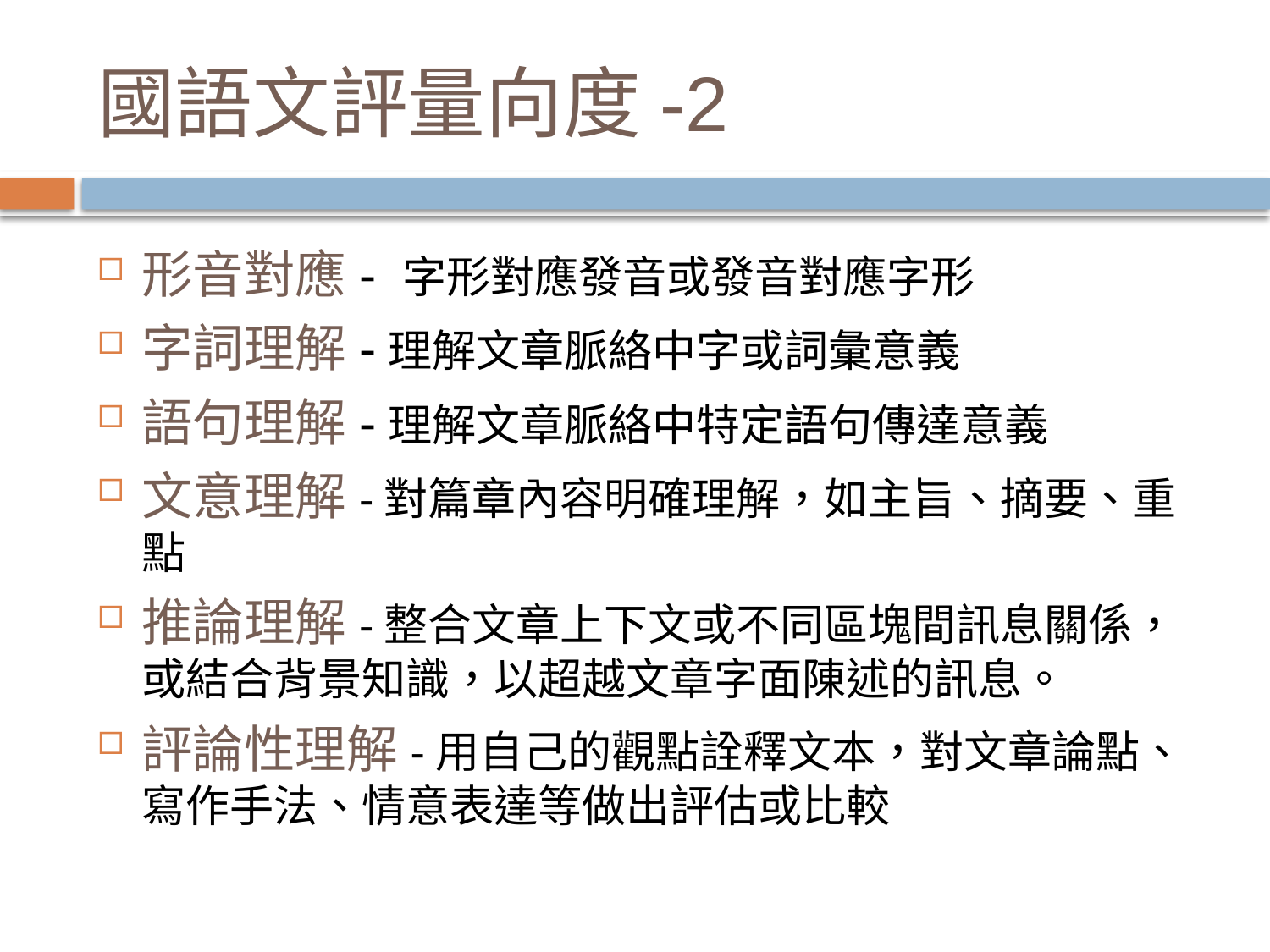

# 國語文評量向度-2
形音對應- 字形對應發音或發音對應字形
字詞理解-理解文章脈絡中字或詞彙意義
語句理解-理解文章脈絡中特定語句傳達意義
文意理解-對篇章內容明確理解，如主旨、摘要、重點
推論理解-整合文章上下文或不同區塊間訊息關係，或結合背景知識，以超越文章字面陳述的訊息。
評論性理解-用自己的觀點詮釋文本，對文章論點、寫作手法、情意表達等做出評估或比較